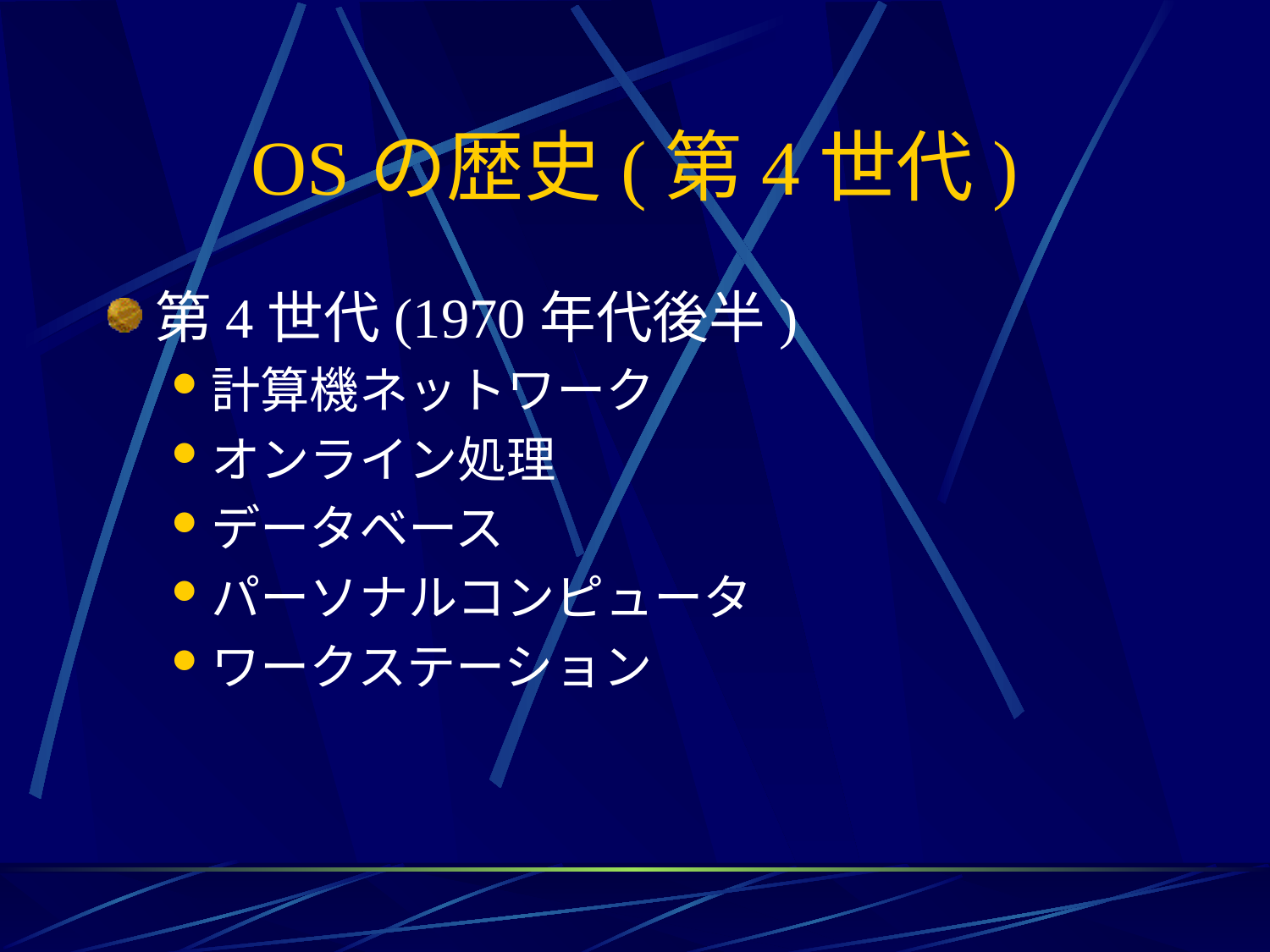

# OSの歴史(第4世代)
第4世代(1970年代後半)
計算機ネットワーク
オンライン処理
データベース
パーソナルコンピュータ
ワークステーション